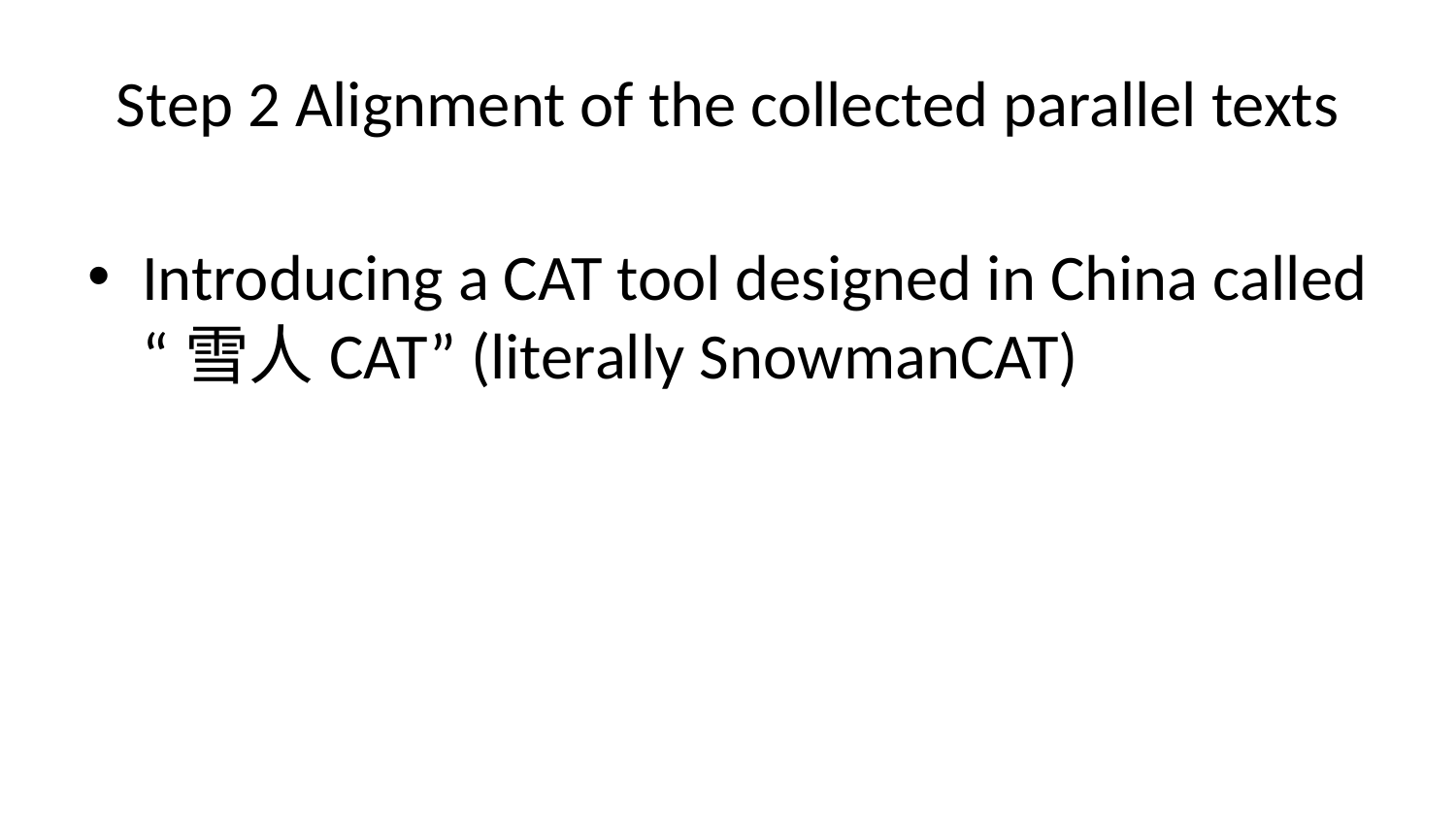

# Step 2 Alignment of the collected parallel texts
Introducing a CAT tool designed in China called “雪人CAT” (literally SnowmanCAT)